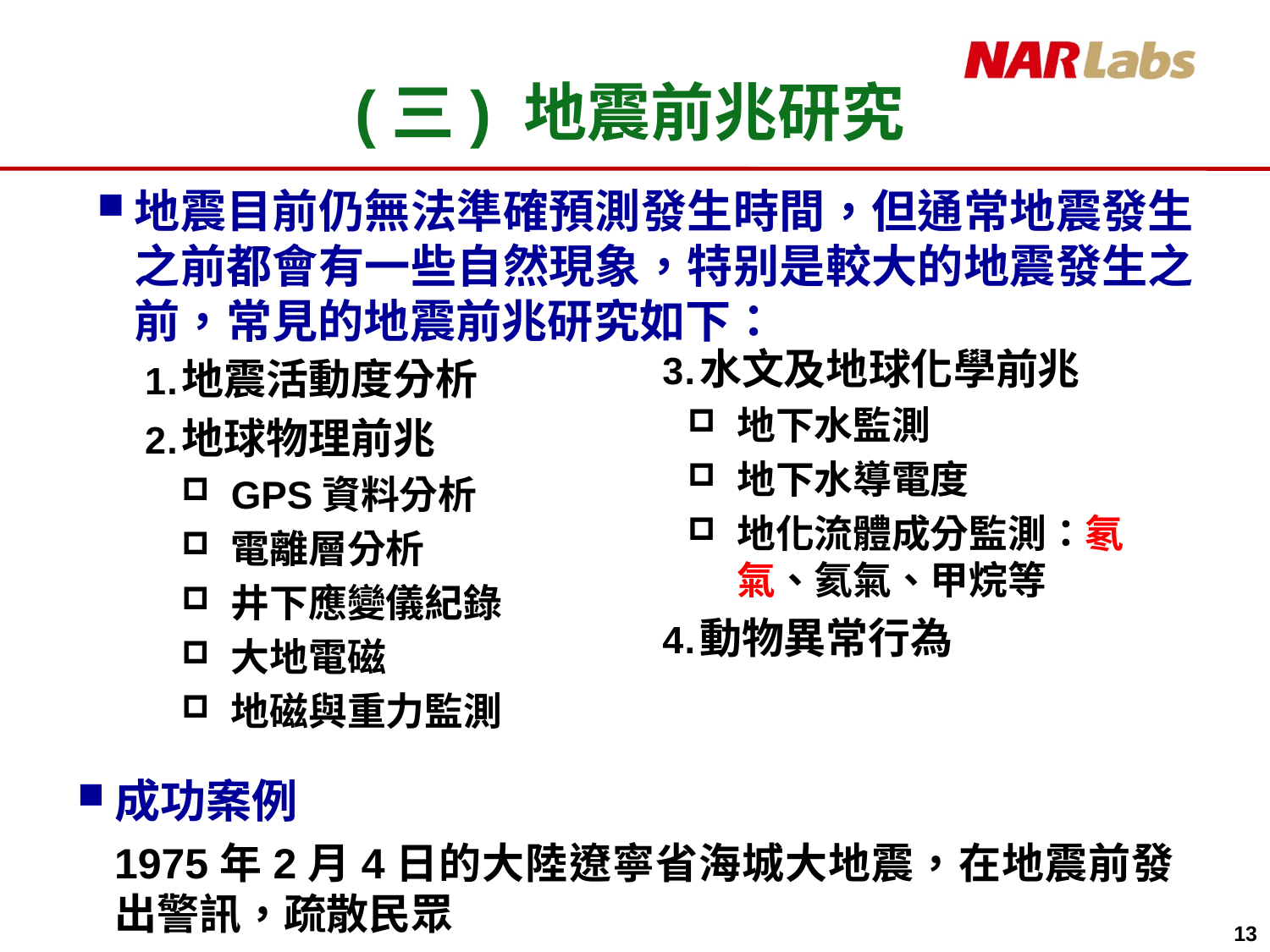

(三) 地震前兆研究
地震目前仍無法準確預測發生時間，但通常地震發生之前都會有一些自然現象，特别是較大的地震發生之前，常見的地震前兆研究如下：
水文及地球化學前兆
地下水監測
地下水導電度
地化流體成分監測：氡氣、氦氣、甲烷等
動物異常行為

地震活動度分析
地球物理前兆
GPS資料分析
電離層分析
井下應變儀紀錄
大地電磁
地磁與重力監測
成功案例
	1975年2月4日的大陸遼寧省海城大地震，在地震前發出警訊，疏散民眾
13